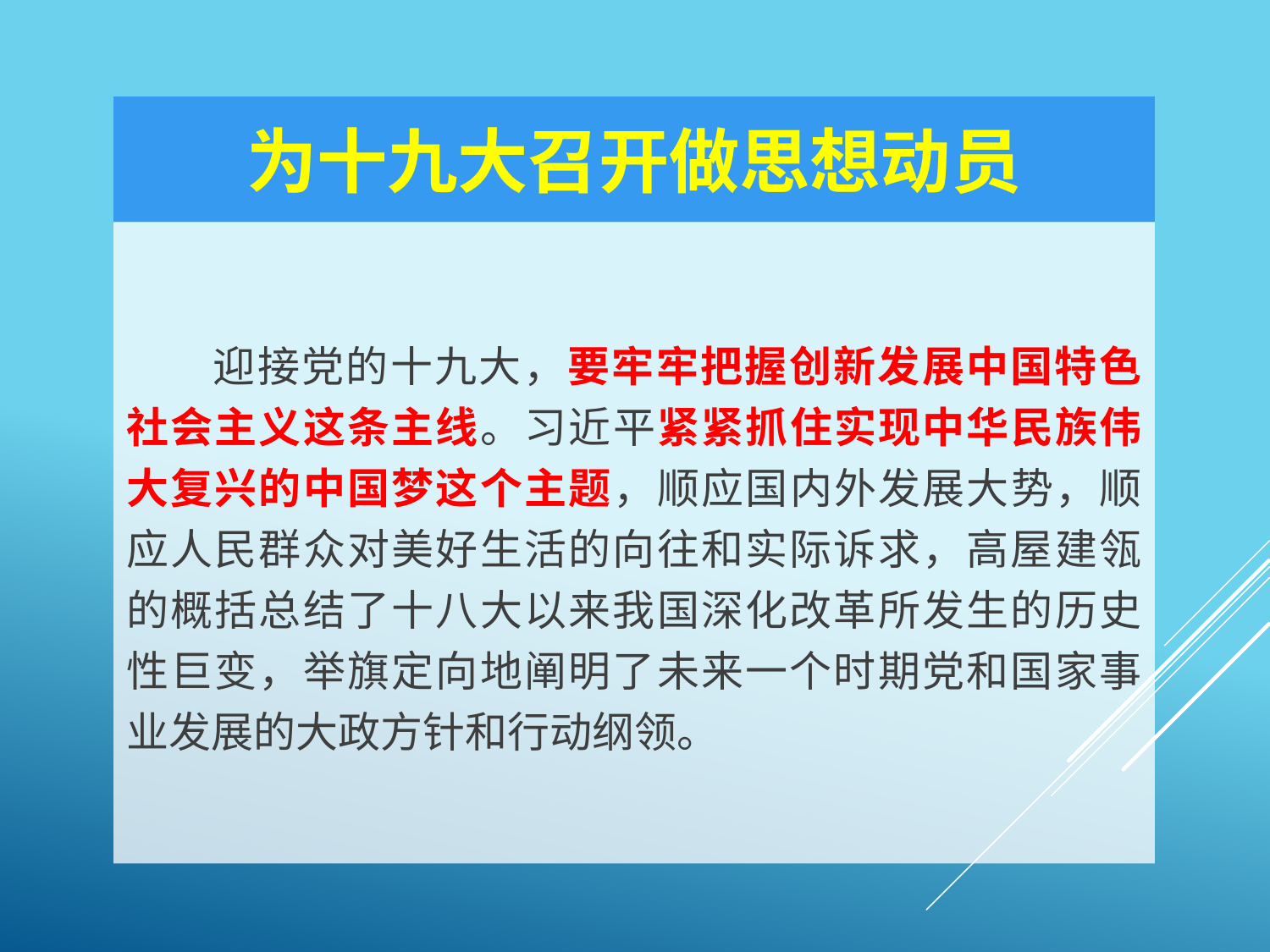

# 为十九大召开做思想动员
迎接党的十九大，要牢牢把握创新发展中国特色社会主义这条主线。习近平紧紧抓住实现中华民族伟大复兴的中国梦这个主题，顺应国内外发展大势，顺应人民群众对美好生活的向往和实际诉求，高屋建瓴的概括总结了十八大以来我国深化改革所发生的历史性巨变，举旗定向地阐明了未来一个时期党和国家事业发展的大政方针和行动纲领。